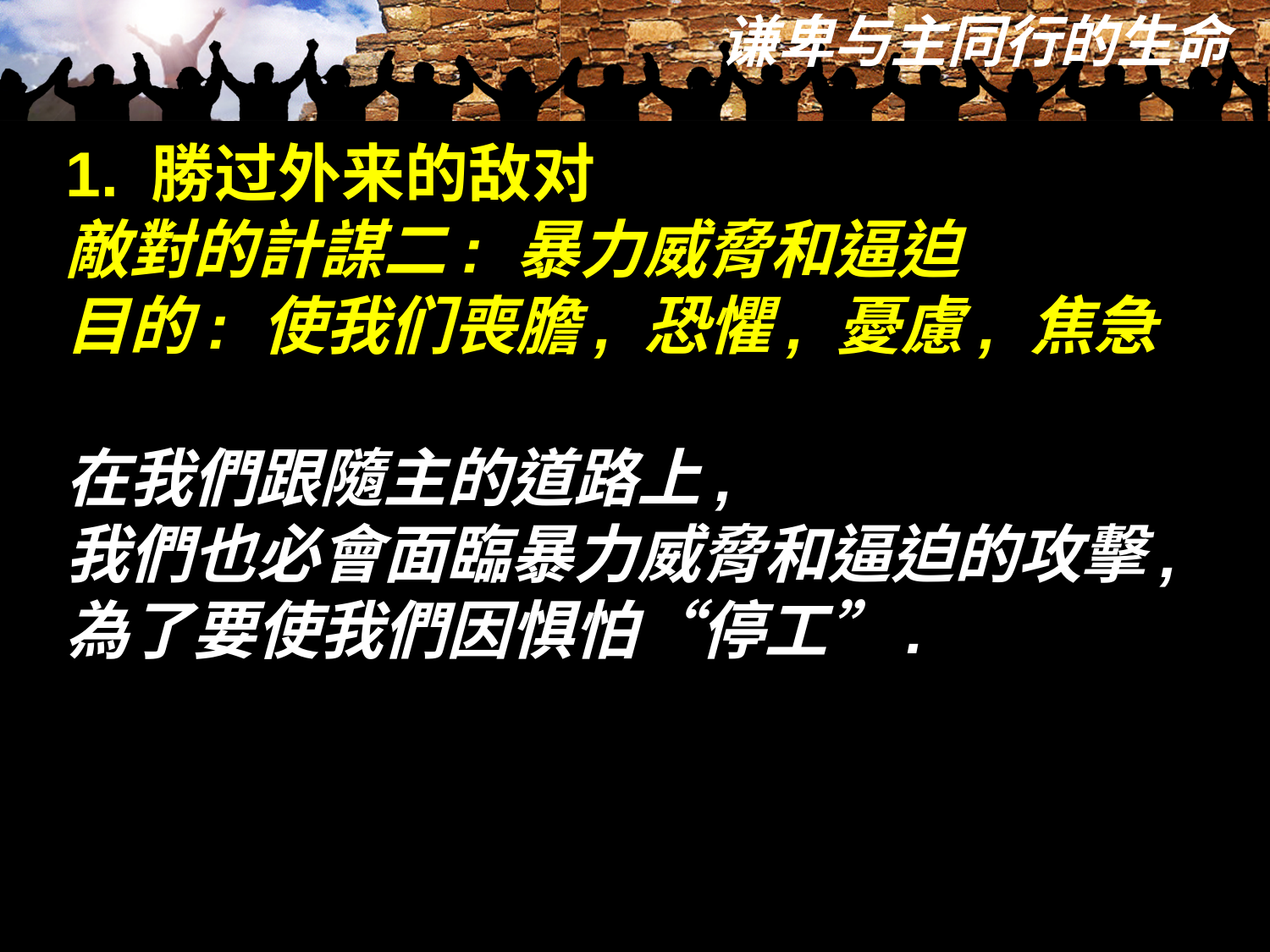

1. 勝过外来的敌对
敵對的計謀二: 暴力威脅和逼迫
目的: 使我们喪膽, 恐懼, 憂慮, 焦急

在我們跟隨主的道路上,
我們也必會面臨暴力威脅和逼迫的攻擊, 為了要使我們因惧怕“停工”.